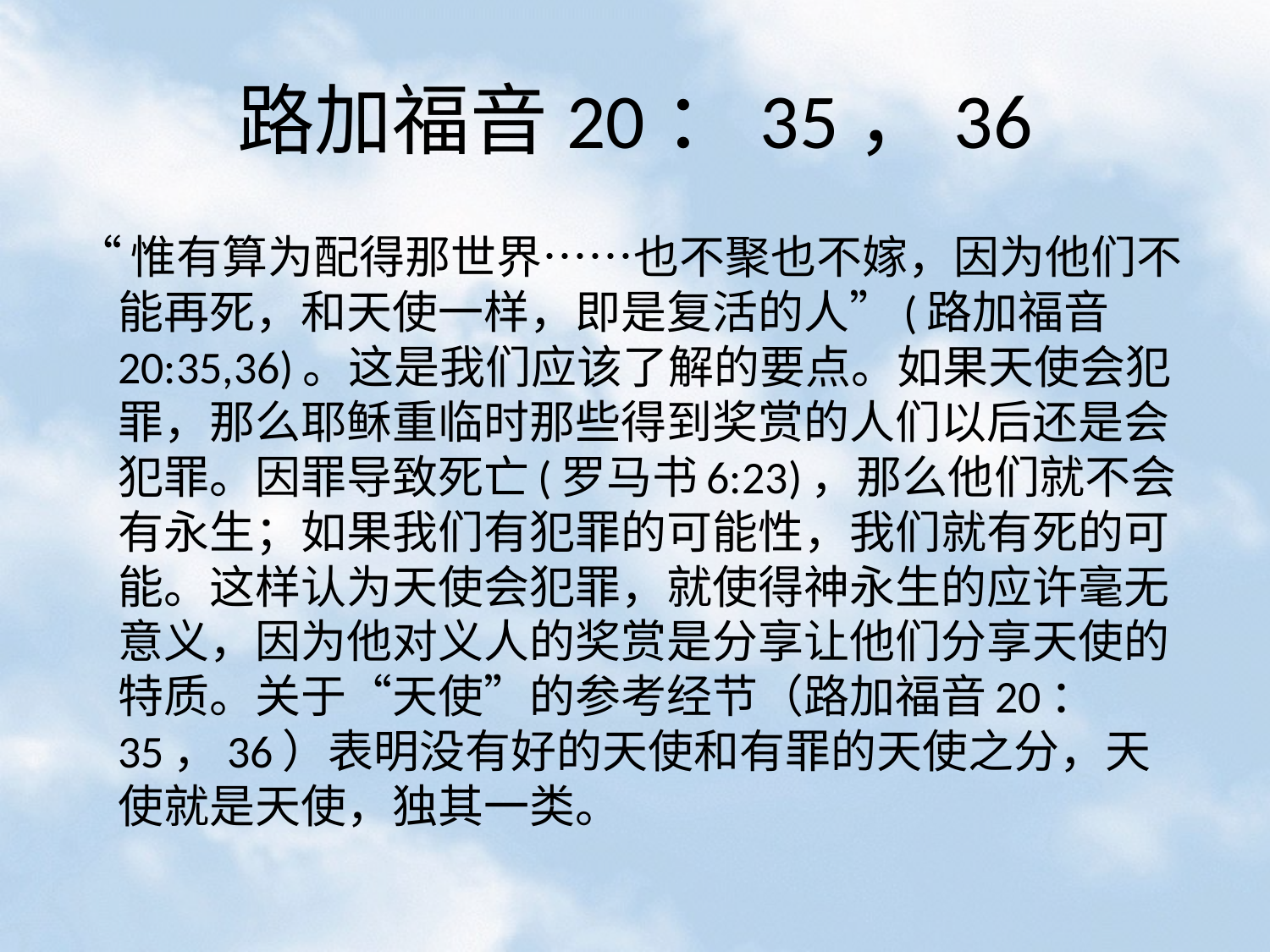

# 路加福音20：35，36
“惟有算为配得那世界……也不聚也不嫁，因为他们不能再死，和天使一样，即是复活的人”(路加福音20:35,36)。这是我们应该了解的要点。如果天使会犯罪，那么耶稣重临时那些得到奖赏的人们以后还是会犯罪。因罪导致死亡(罗马书6:23)，那么他们就不会有永生；如果我们有犯罪的可能性，我们就有死的可能。这样认为天使会犯罪，就使得神永生的应许毫无意义，因为他对义人的奖赏是分享让他们分享天使的特质。关于“天使”的参考经节（路加福音20：35，36）表明没有好的天使和有罪的天使之分，天使就是天使，独其一类。